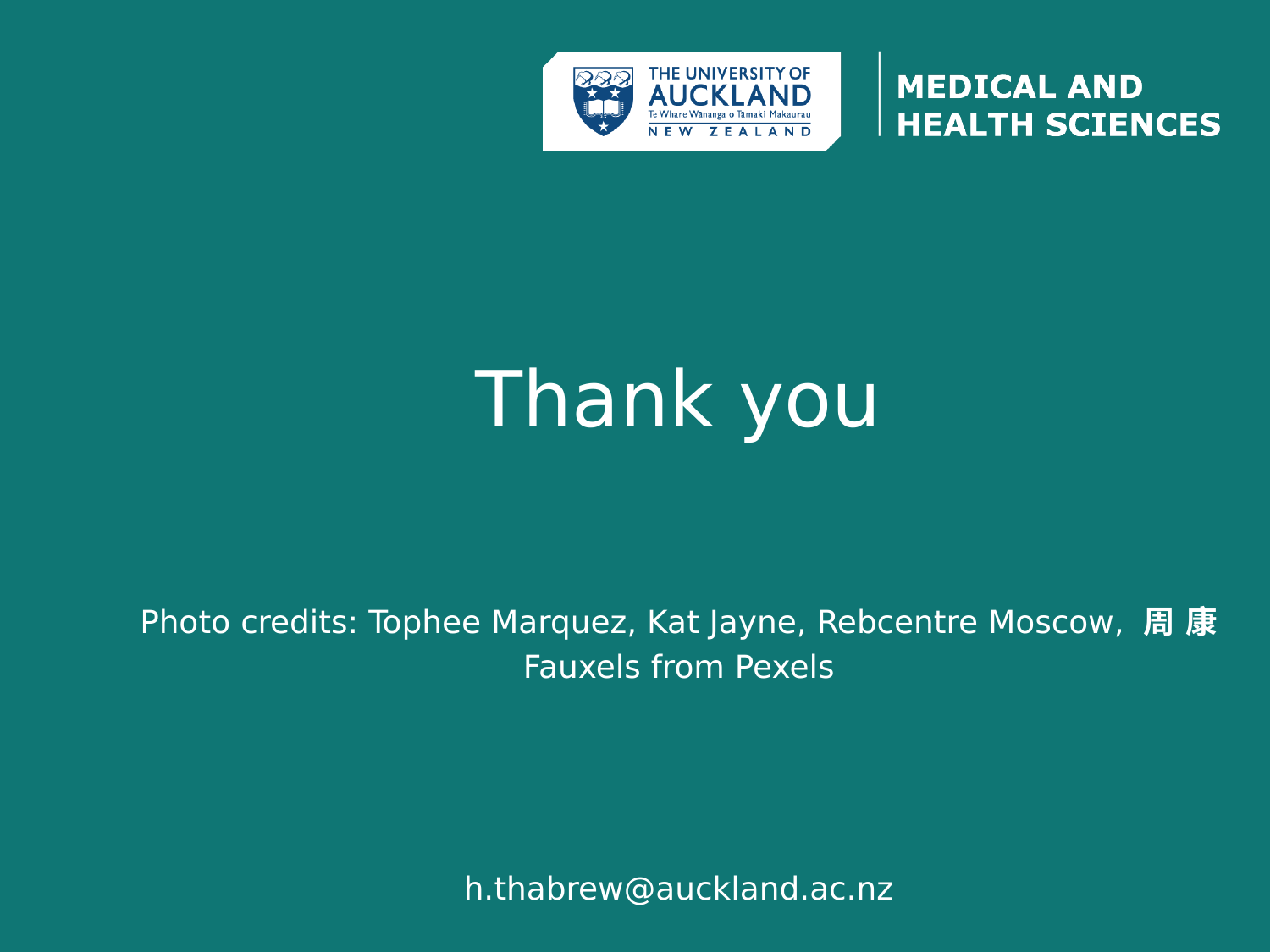

Thank you

Photo credits: Tophee Marquez, Kat Jayne, Rebcentre Moscow, 周 康
Fauxels from Pexels

h.thabrew@auckland.ac.nz